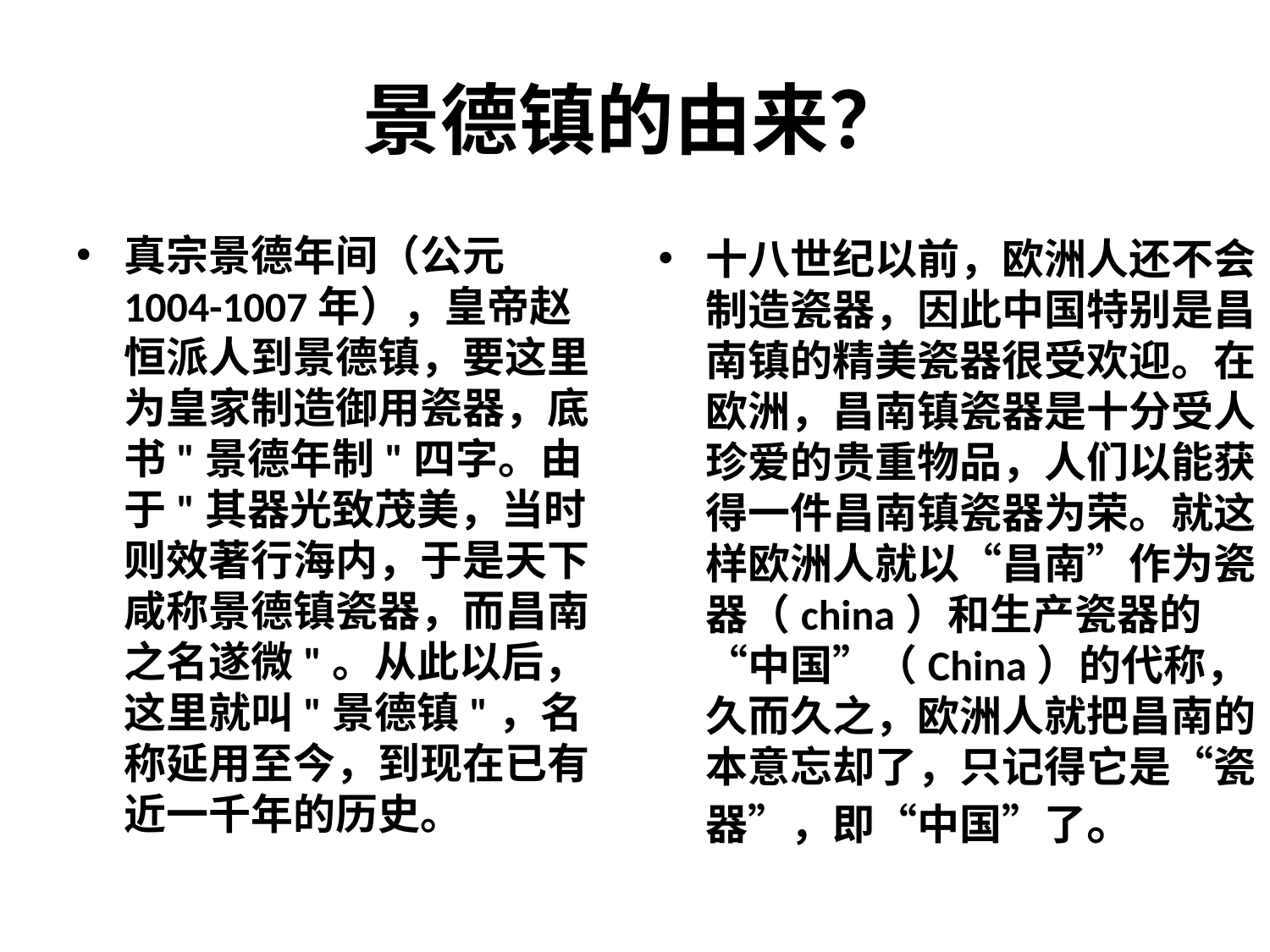

# 景德镇的由来？
真宗景德年间（公元1004-1007年），皇帝赵恒派人到景德镇，要这里为皇家制造御用瓷器，底书"景德年制"四字。由于"其器光致茂美，当时则效著行海内，于是天下咸称景德镇瓷器，而昌南之名遂微"。从此以后，这里就叫"景德镇"，名称延用至今，到现在已有近一千年的历史。

十八世纪以前，欧洲人还不会制造瓷器，因此中国特别是昌南镇的精美瓷器很受欢迎。在欧洲，昌南镇瓷器是十分受人珍爱的贵重物品，人们以能获得一件昌南镇瓷器为荣。就这样欧洲人就以“昌南”作为瓷器（china）和生产瓷器的“中国”（China）的代称，久而久之，欧洲人就把昌南的本意忘却了，只记得它是“瓷器”，即“中国”了。